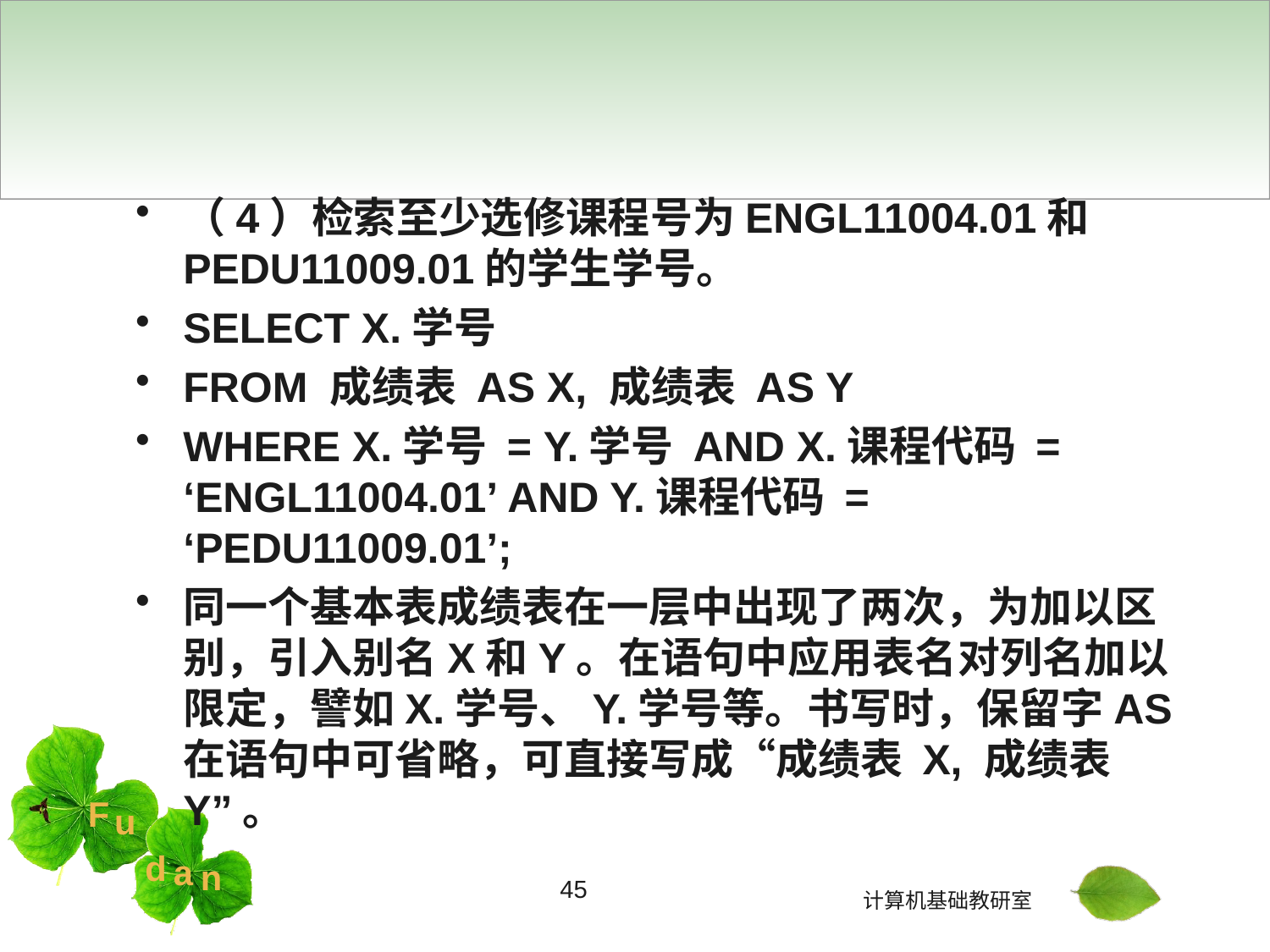

#
（4）检索至少选修课程号为ENGL11004.01和PEDU11009.01的学生学号。
SELECT X.学号
FROM 成绩表 AS X, 成绩表 AS Y
WHERE X.学号 = Y.学号 AND X.课程代码 = ‘ENGL11004.01’ AND Y.课程代码 = ‘PEDU11009.01’;
同一个基本表成绩表在一层中出现了两次，为加以区别，引入别名X和Y。在语句中应用表名对列名加以限定，譬如X.学号、Y.学号等。书写时，保留字AS在语句中可省略，可直接写成“成绩表 X, 成绩表 Y”。
45